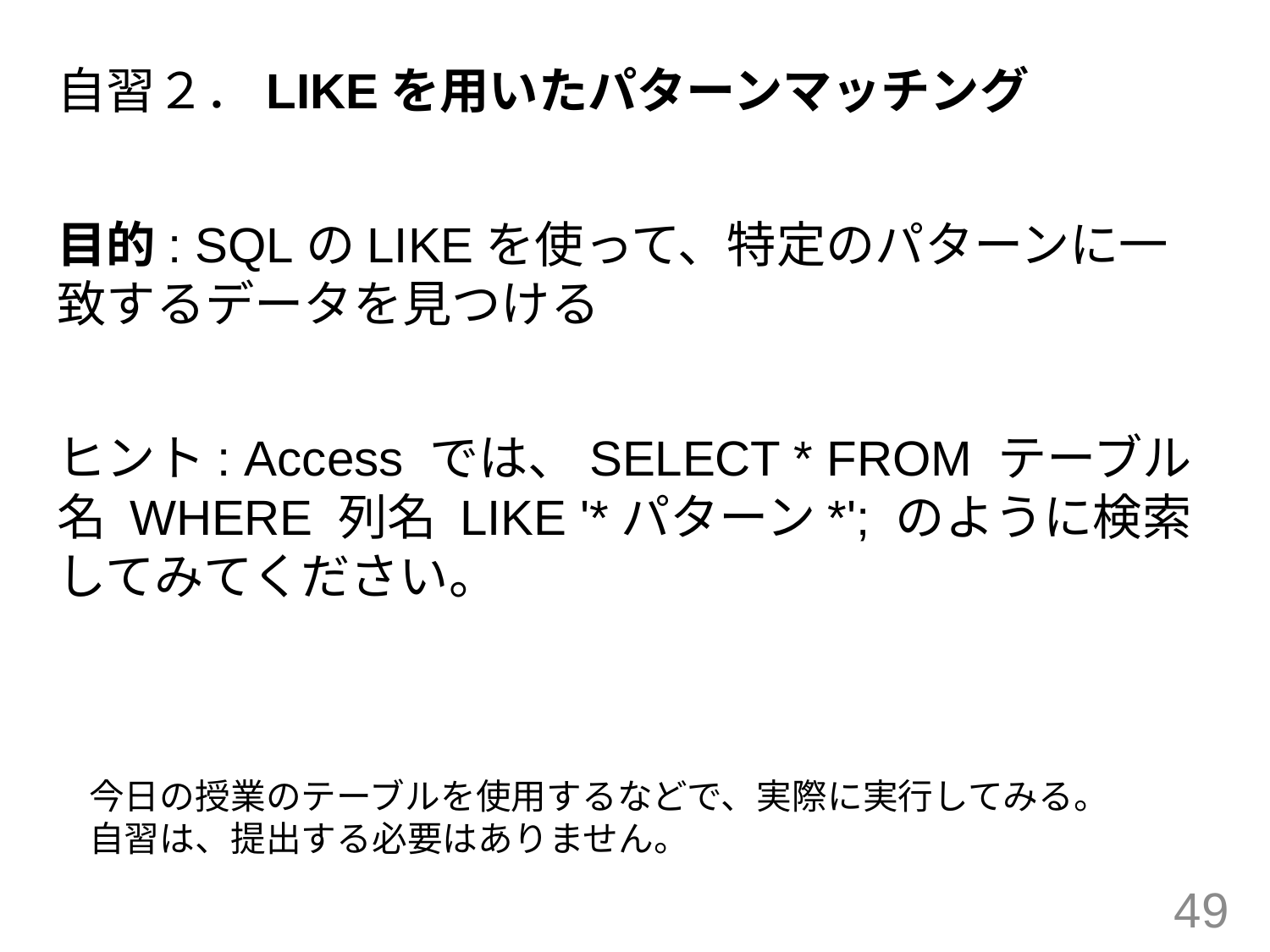

自習２．LIKEを用いたパターンマッチング

目的: SQLのLIKEを使って、特定のパターンに一致するデータを見つける

ヒント: Access では、SELECT * FROM テーブル名 WHERE 列名 LIKE '*パターン*'; のように検索してみてください。
今日の授業のテーブルを使用するなどで、実際に実行してみる。
自習は、提出する必要はありません。
49